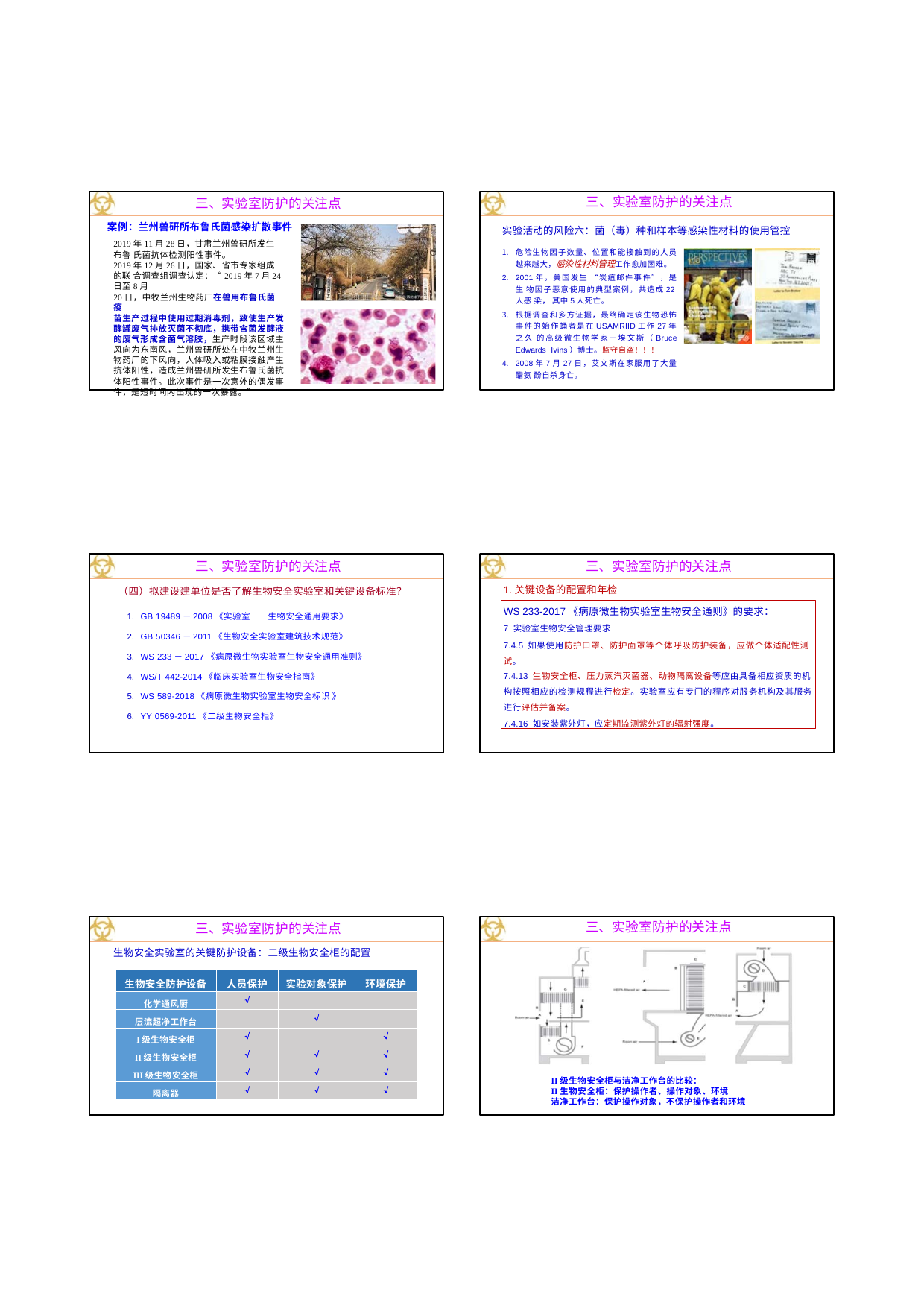

三、实验室防护的关注点
三、实验室防护的关注点
案例：兰州兽研所布鲁氏菌感染扩散事件
2019年11月28日，甘肃兰州兽研所发生布鲁 氏菌抗体检测阳性事件。
2019年12月26日，国家、省市专家组成的联 合调查组调查认定：“2019年7月24日至8月
20日，中牧兰州生物药厂在兽用布鲁氏菌疫
苗生产过程中使用过期消毒剂，致使生产发 酵罐废气排放灭菌不彻底，携带含菌发酵液 的废气形成含菌气溶胶，生产时段该区域主 风向为东南风，兰州兽研所处在中牧兰州生 物药厂的下风向，人体吸入或粘膜接触产生 抗体阳性，造成兰州兽研所发生布鲁氏菌抗 体阳性事件。此次事件是一次意外的偶发事 件，是短时间内出现的一次暴露。”

实验活动的风险六：菌（毒）种和样本等感染性材料的使用管控

危险生物因子数量、位置和能接触到的人员 越来越大，感染性材料管理工作愈加困难。
2001年，美国发生 “炭疽邮件事件”，是生 物因子恶意使用的典型案例，共造成22人感 染， 其中5人死亡。
根据调查和多方证据，最终确定该生物恐怖 事件的始作蛹者是在USAMRIID工作27年之久 的高级微生物学家—埃文斯（Bruce Edwards  Ivins）博士。监守自盗！！！
2008年7月27日，艾文斯在家服用了大量醋氨 酚自杀身亡。

三、实验室防护的关注点
三、实验室防护的关注点

1.关键设备的配置和年检
（四）拟建设建单位是否了解生物安全实验室和关键设备标准？

GB 19489－2008《实验室――生物安全通用要求》

GB 50346－2011《生物安全实验室建筑技术规范》

WS 233－2017《病原微生物实验室生物安全通用准则》

WS/T 442-2014《临床实验室生物安全指南》

WS 589-2018《病原微生物实验室生物安全标识 》

YY 0569-2011《二级生物安全柜》
WS 233-2017《病原微生物实验室生物安全通则》的要求：
7 实验室生物安全管理要求
7.4.5 如果使用防护口罩、防护面罩等个体呼吸防护装备，应做个体适配性测 试。
7.4.13 生物安全柜、压力蒸汽灭菌器、动物隔离设备等应由具备相应资质的机
构按照相应的检测规程进行检定。实验室应有专门的程序对服务机构及其服务 进行评估并备案。
7.4.16 如安装紫外灯，应定期监测紫外灯的辐射强度。

三、实验室防护的关注点
三、实验室防护的关注点

生物安全实验室的关键防护设备：二级生物安全柜的配置

| 生物安全防护设备 | 人员保护 | 实验对象保护 | 环境保护 |
| --- | --- | --- | --- |
| 化学通风厨 | √ |  |  |
| 层流超净工作台 |  | √ |  |
| I级生物安全柜 | √ |  | √ |
| II级生物安全柜 | √ | √ | √ |
| III级生物安全柜 | √ | √ | √ |
| 隔离器 | √ | √ | √ |
II级生物安全柜与洁净工作台的比较：
II生物安全柜：保护操作者、操作对象、环境
洁净工作台：保护操作对象，不保护操作者和环境
11